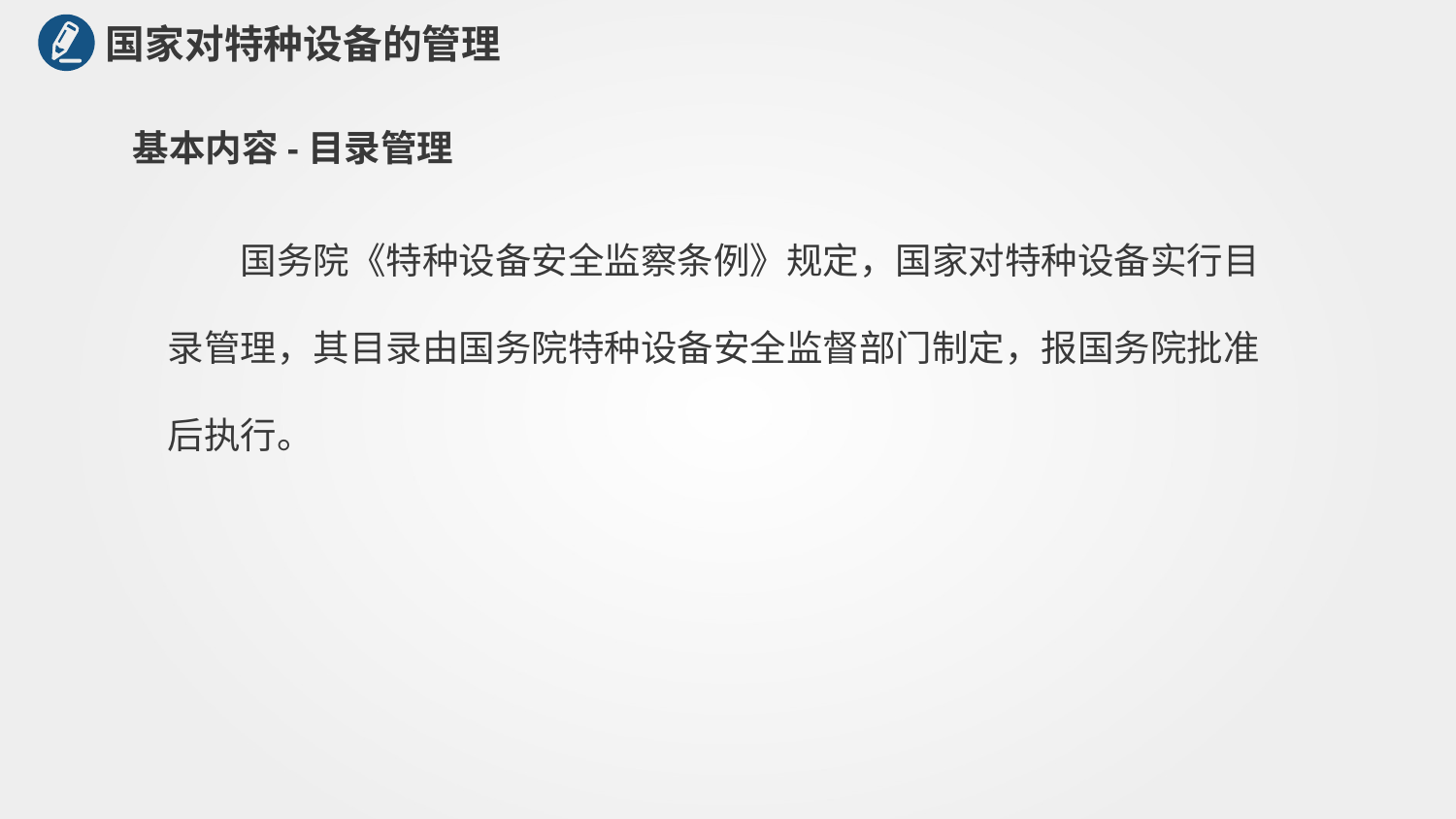

国家对特种设备的管理

基本内容-目录管理
国务院《特种设备安全监察条例》规定，国家对特种设备实行目录管理，其目录由国务院特种设备安全监督部门制定，报国务院批准后执行。